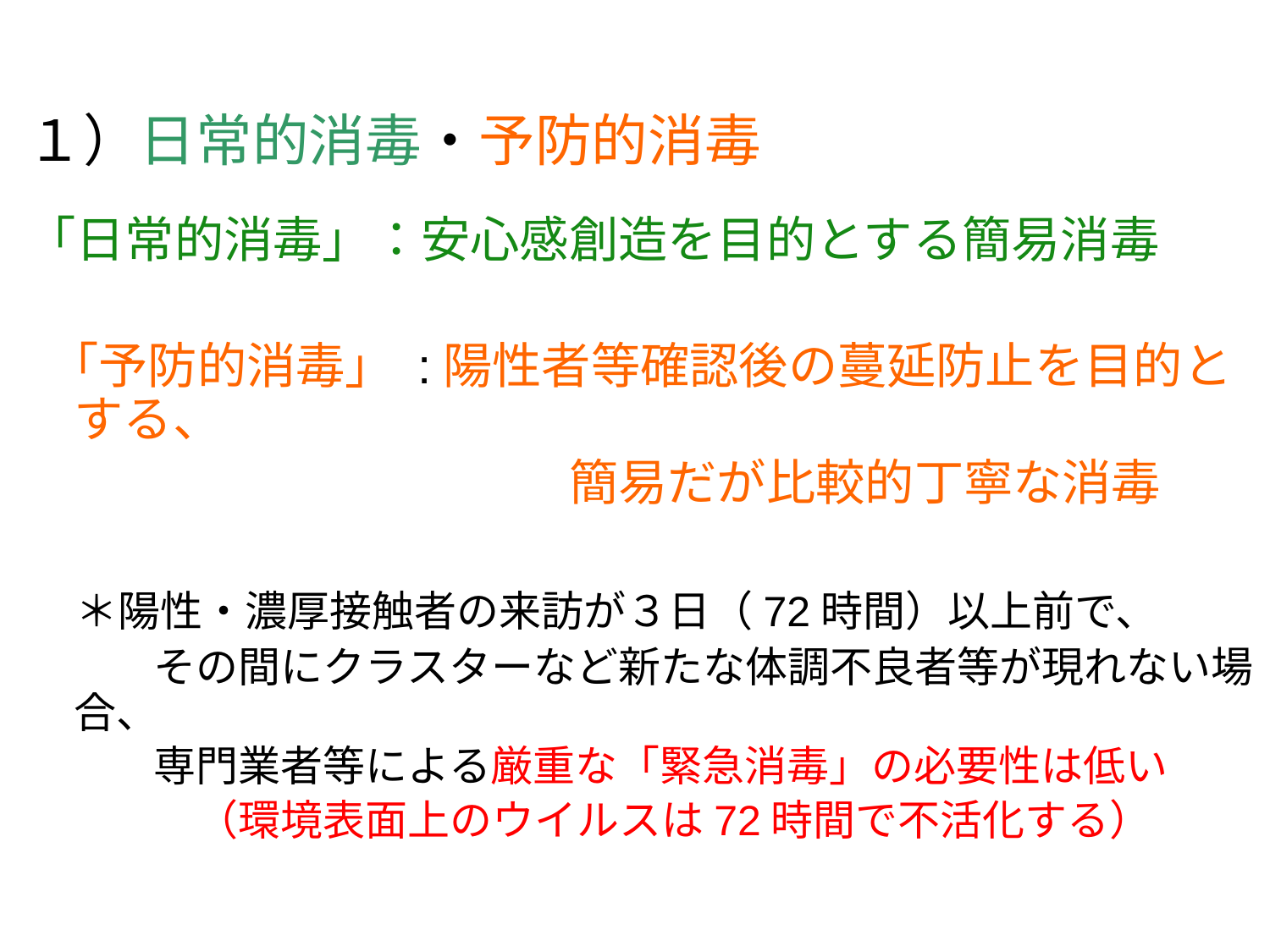

１）日常的消毒・予防的消毒

「日常的消毒」：安心感創造を目的とする簡易消毒

 「予防的消毒」 :陽性者等確認後の蔓延防止を目的とする、
　　　　　　　　　　　簡易だが比較的丁寧な消毒

　＊陽性・濃厚接触者の来訪が３日（72時間）以上前で、
　　　その間にクラスターなど新たな体調不良者等が現れない場合、
　　　専門業者等による厳重な「緊急消毒」の必要性は低い
　　　　（環境表面上のウイルスは72時間で不活化する）